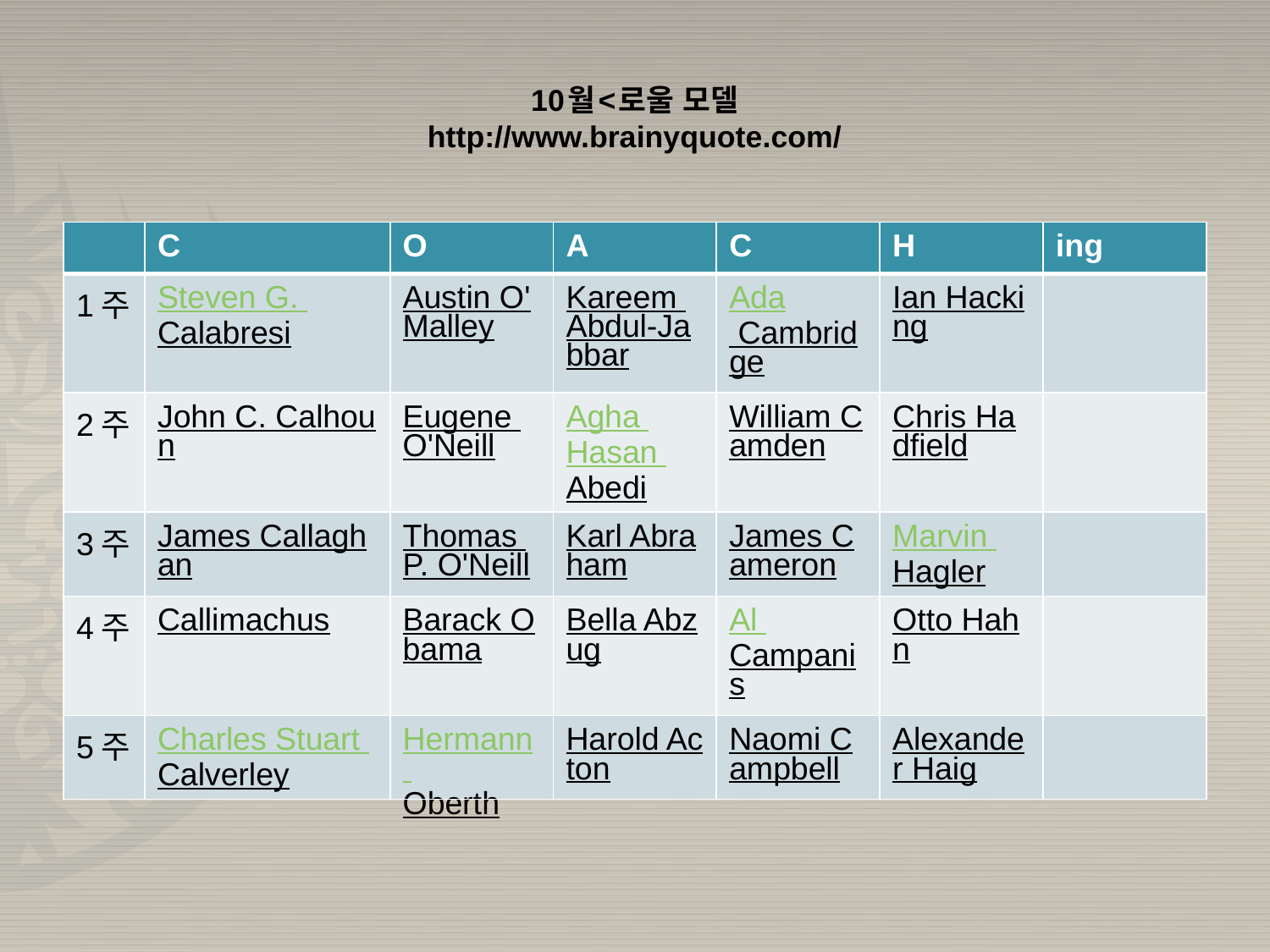

# 10월<로울 모델 http://www.brainyquote.com/
|  | C | O | A | C | H | ing |
| --- | --- | --- | --- | --- | --- | --- |
| 1주 | Steven G. Calabresi | Austin O'Malley | Kareem Abdul-Jabbar | Ada Cambridge | Ian Hacking |  |
| 2주 | John C. Calhoun | Eugene O'Neill | Agha Hasan Abedi | William Camden | Chris Hadfield |  |
| 3주 | James Callaghan | Thomas P. O'Neill | Karl Abraham | James Cameron | Marvin Hagler |  |
| 4주 | Callimachus | Barack Obama | Bella Abzug | Al Campanis | Otto Hahn |  |
| 5주 | Charles Stuart Calverley | Hermann Oberth | Harold Acton | Naomi Campbell | Alexander Haig |  |